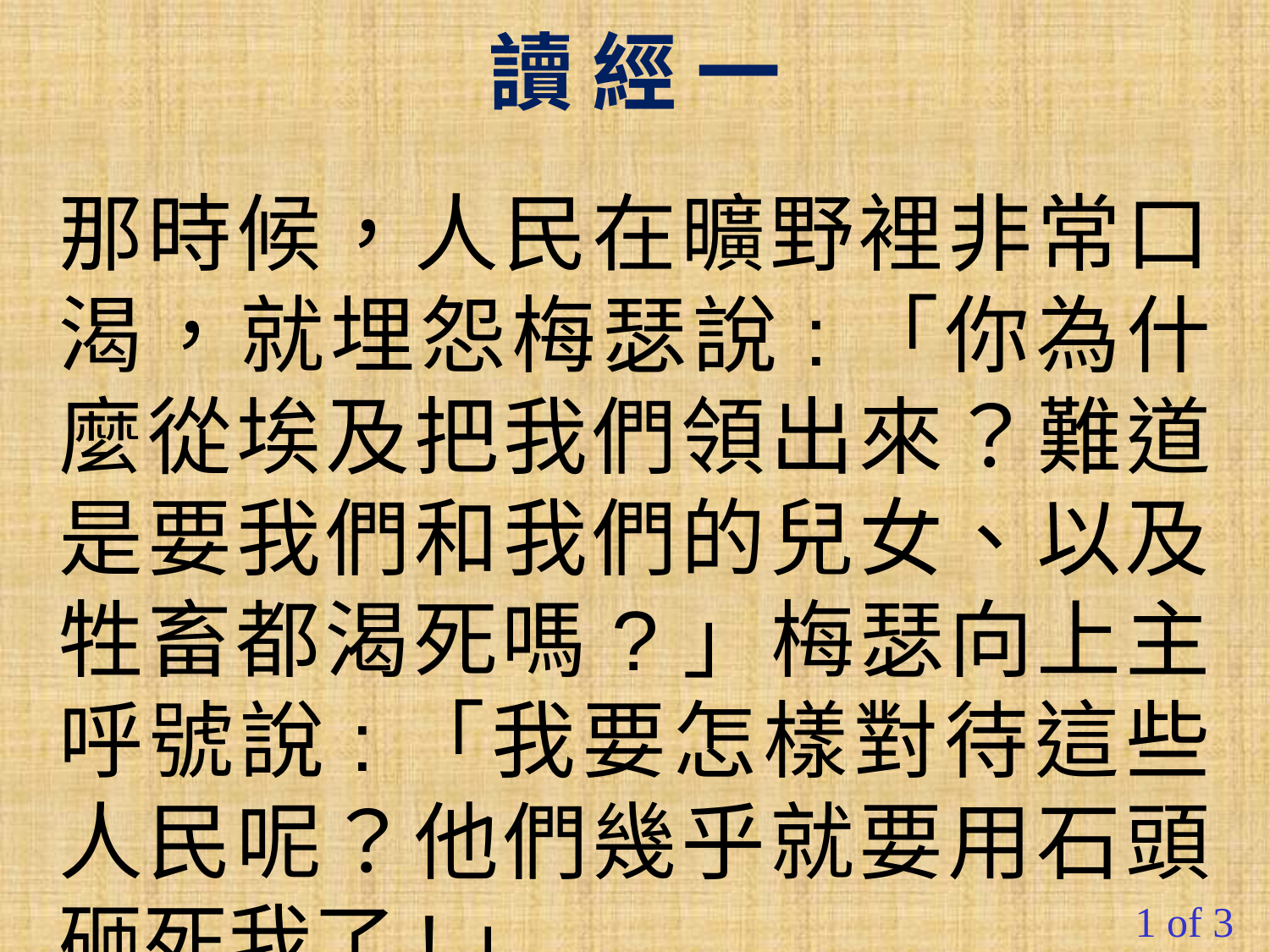

讀 經 一

那時候，人民在曠野裡非常口渴，就埋怨梅瑟說:「你為什麼從埃及把我們領出來？難道是要我們和我們的兒女、以及牲畜都渴死嗎?」梅瑟向上主呼號說:「我要怎樣對待這些人民呢？他們幾乎就要用石頭砸死我了!」
#
1 of 3